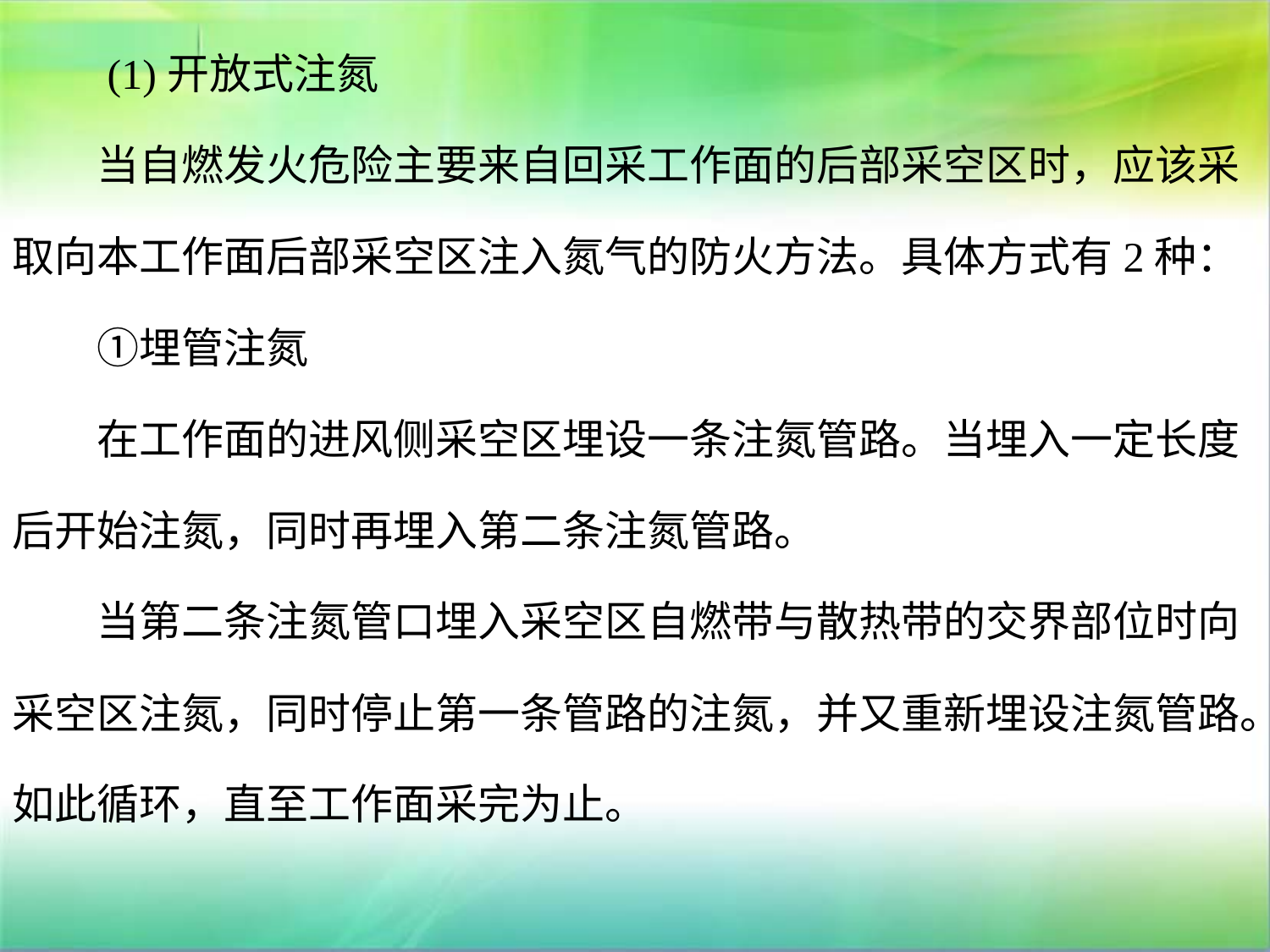

(1)开放式注氮
　　当自燃发火危险主要来自回采工作面的后部采空区时，应该采取向本工作面后部采空区注入氮气的防火方法。具体方式有2种：
　　①埋管注氮
　　在工作面的进风侧采空区埋设一条注氮管路。当埋入一定长度后开始注氮，同时再埋入第二条注氮管路。
　　当第二条注氮管口埋入采空区自燃带与散热带的交界部位时向采空区注氮，同时停止第一条管路的注氮，并又重新埋设注氮管路。如此循环，直至工作面采完为止。